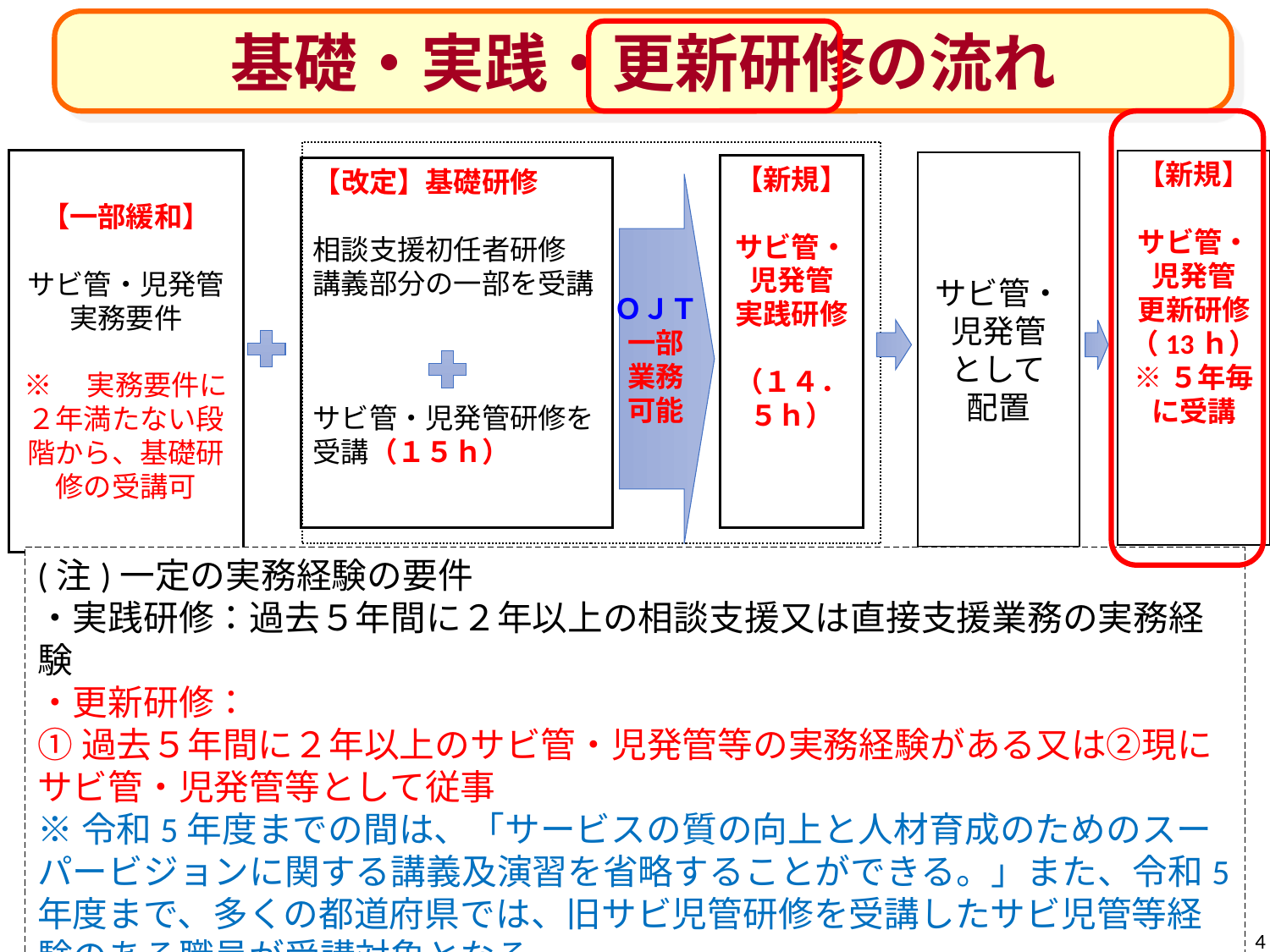

基礎・実践・更新研修の流れ

【一部緩和】

サビ管・児発管
実務要件

※　実務要件に２年満たない段階から、基礎研修の受講可
【新規】

サビ管・児発管
更新研修
（13ｈ）
※５年毎に受講
サビ管・児発管
として
配置
【新規】

サビ管・児発管
実践研修

（１４．５ｈ）
【改定】基礎研修

相談支援初任者研修
講義部分の一部を受講

サビ管・児発管研修を受講（１５ｈ）

ＯＪＴ
一部
業務
可能

(注)一定の実務経験の要件
・実践研修：過去５年間に２年以上の相談支援又は直接支援業務の実務経験
・更新研修：
①過去５年間に２年以上のサビ管・児発管等の実務経験がある又は②現にサビ管・児発管等として従事
※令和5年度までの間は、「サービスの質の向上と人材育成のためのスーパービジョンに関する講義及演習を省略することができる。」また、令和5年度まで、多くの都道府県では、旧サビ児管研修を受講したサビ児管等経験のある職員が受講対象となる。
4